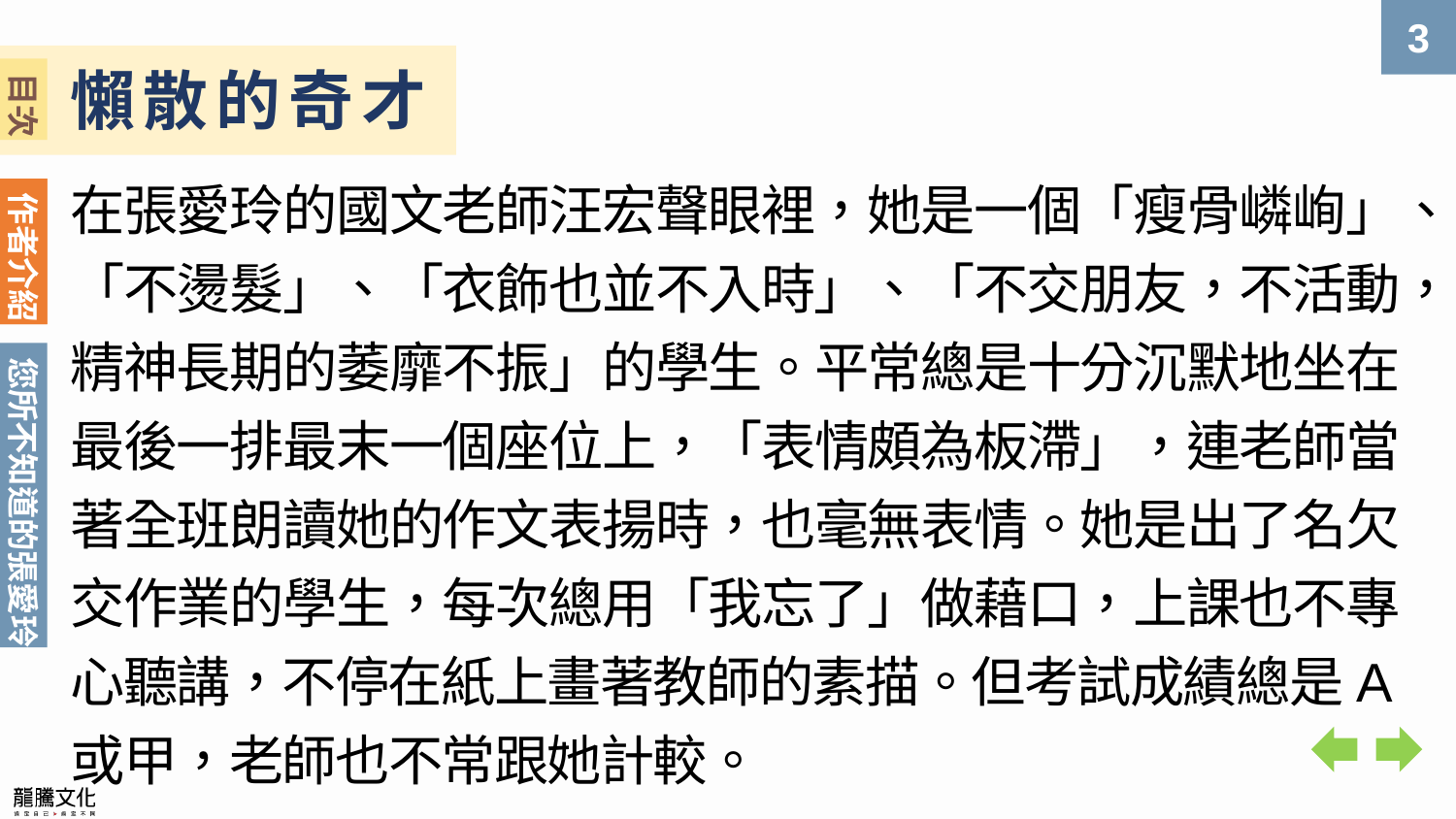

懶散的奇才
目次
在張愛玲的國文老師汪宏聲眼裡，她是一個「瘦骨嶙峋」、「不燙髮」、「衣飾也並不入時」、「不交朋友，不活動，精神長期的萎靡不振」的學生。平常總是十分沉默地坐在最後一排最末一個座位上，「表情頗為板滯」，連老師當著全班朗讀她的作文表揚時，也毫無表情。她是出了名欠交作業的學生，每次總用「我忘了」做藉口，上課也不專心聽講，不停在紙上畫著教師的素描。但考試成績總是A或甲，老師也不常跟她計較。
作者介紹
您所不知道的張愛玲